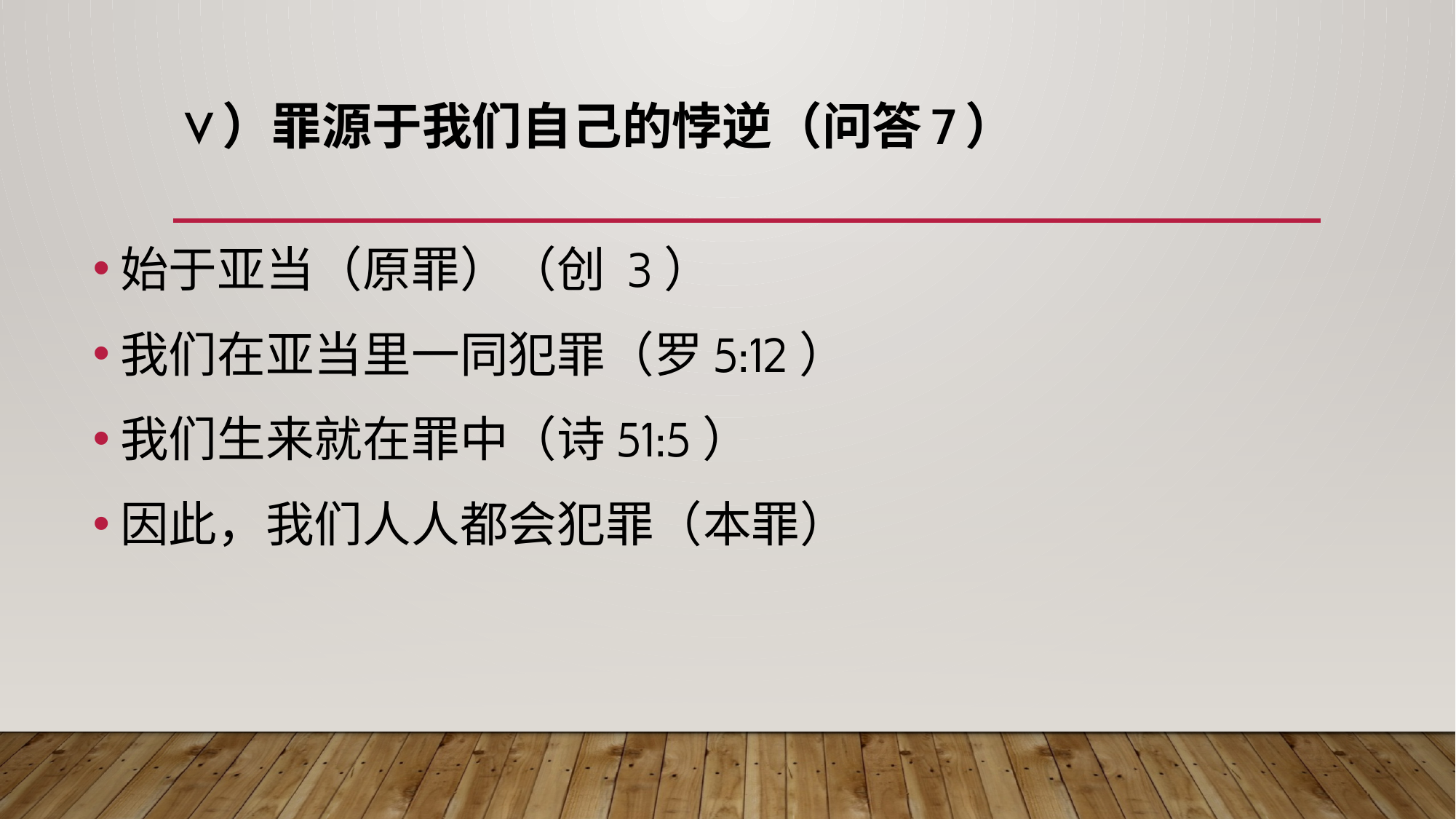

# V）罪源于我们自己的悖逆（问答7）
始于亚当（原罪）（创 3）
我们在亚当里一同犯罪（罗5:12）
我们生来就在罪中（诗51:5）
因此，我们人人都会犯罪（本罪）